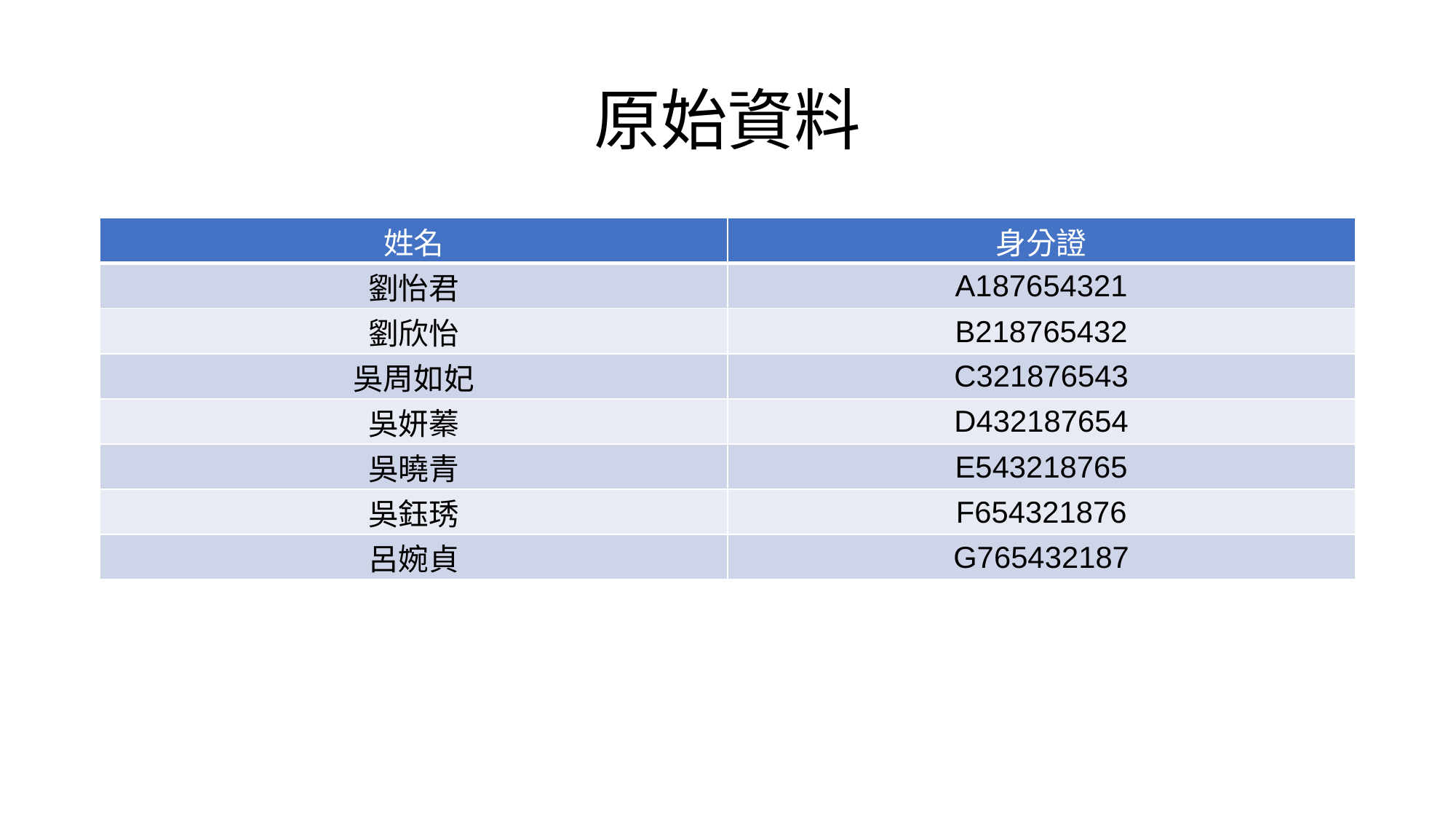

# 原始資料
| 姓名 | 身分證 |
| --- | --- |
| 劉怡君 | A187654321 |
| 劉欣怡 | B218765432 |
| 吳周如妃 | C321876543 |
| 吳妍蓁 | D432187654 |
| 吳曉青 | E543218765 |
| 吳鈺琇 | F654321876 |
| 呂婉貞 | G765432187 |